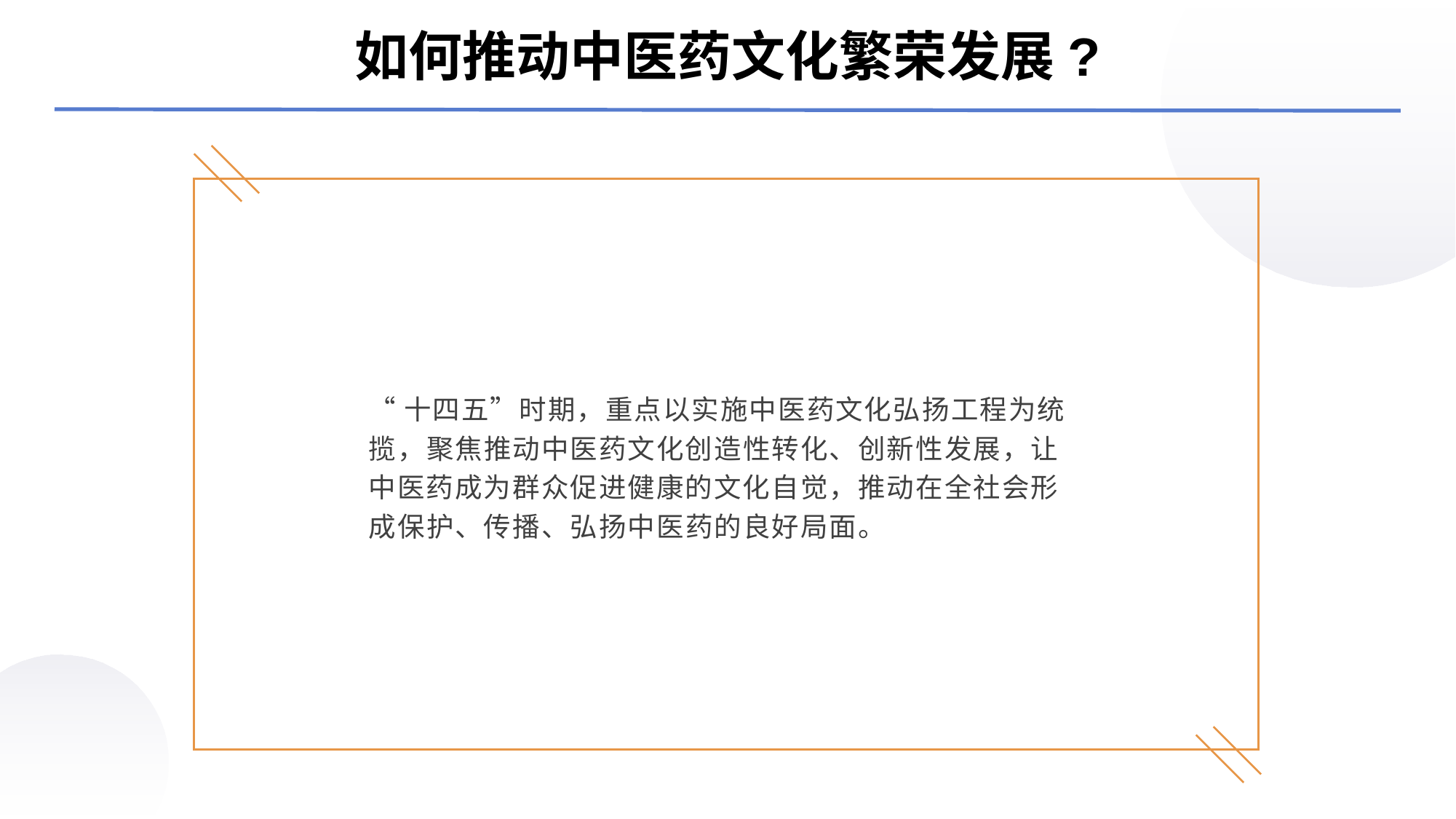

如何推动中医药文化繁荣发展?

“十四五”时期，重点以实施中医药文化弘扬工程为统揽，聚焦推动中医药文化创造性转化、创新性发展，让中医药成为群众促进健康的文化自觉，推动在全社会形成保护、传播、弘扬中医药的良好局面。